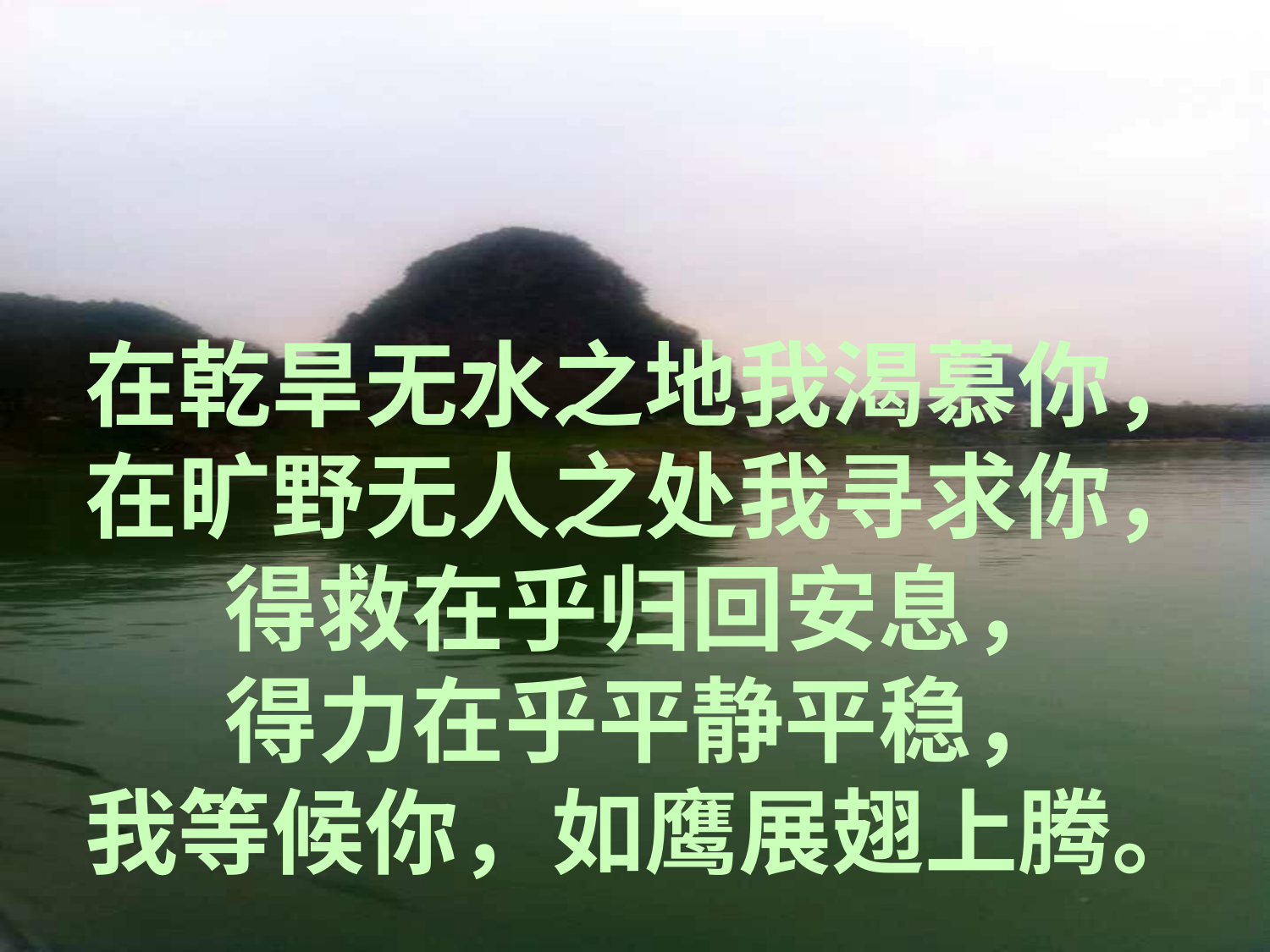

# 在乾旱无水之地我渴慕你， 在旷野无人之处我寻求你， 得救在乎归回安息， 得力在乎平静平稳， 我等候你，如鹰展翅上腾。